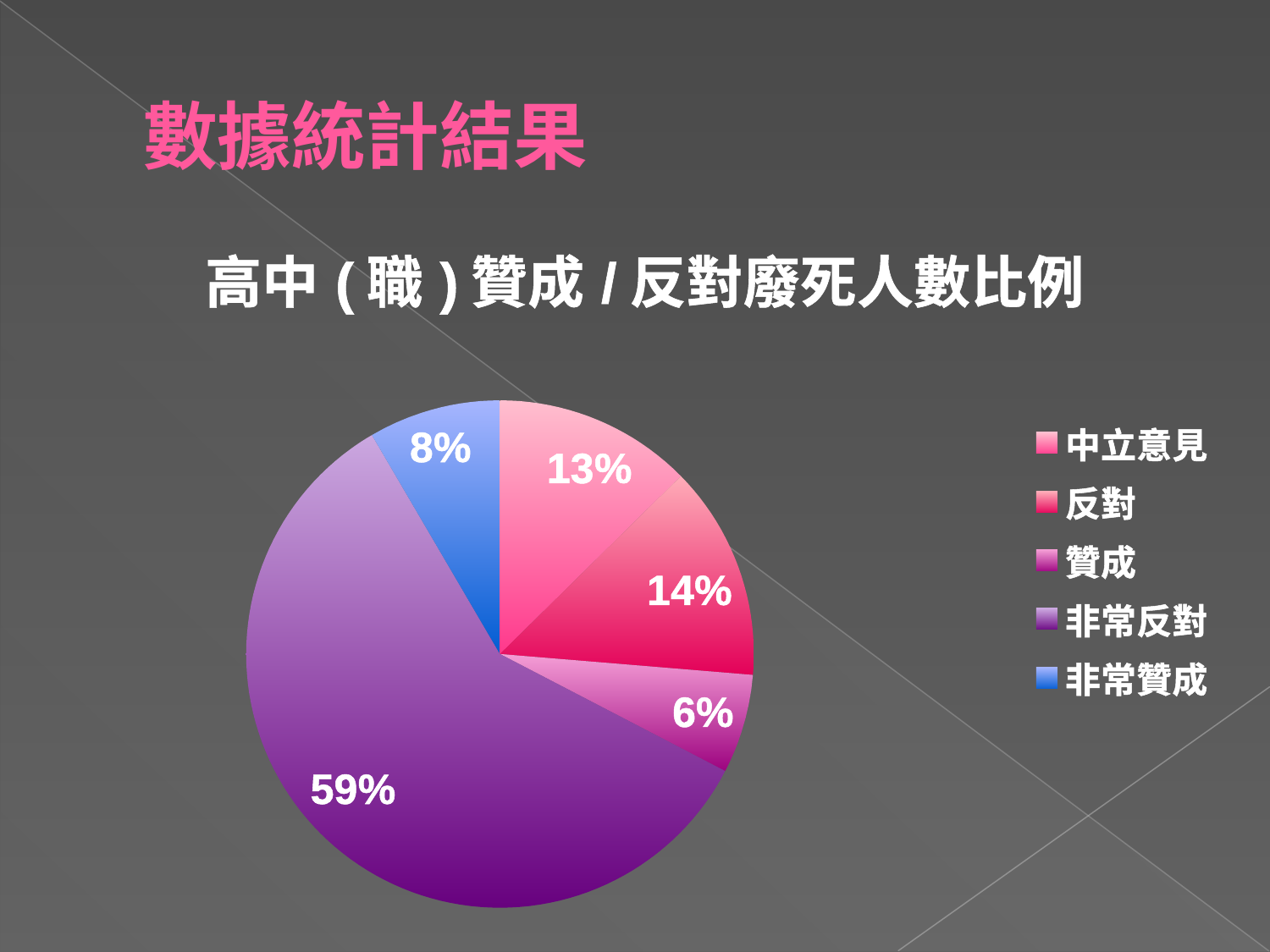

# 數據統計結果

### Chart: 高中(職)贊成/反對廢死人數比例

| Category |  |
|---|---|
| 中立意見 | 12.0 |
| 反對 | 13.0 |
| 贊成 | 6.0 |
| 非常反對 | 56.0 |
| 非常贊成 | 8.0 |